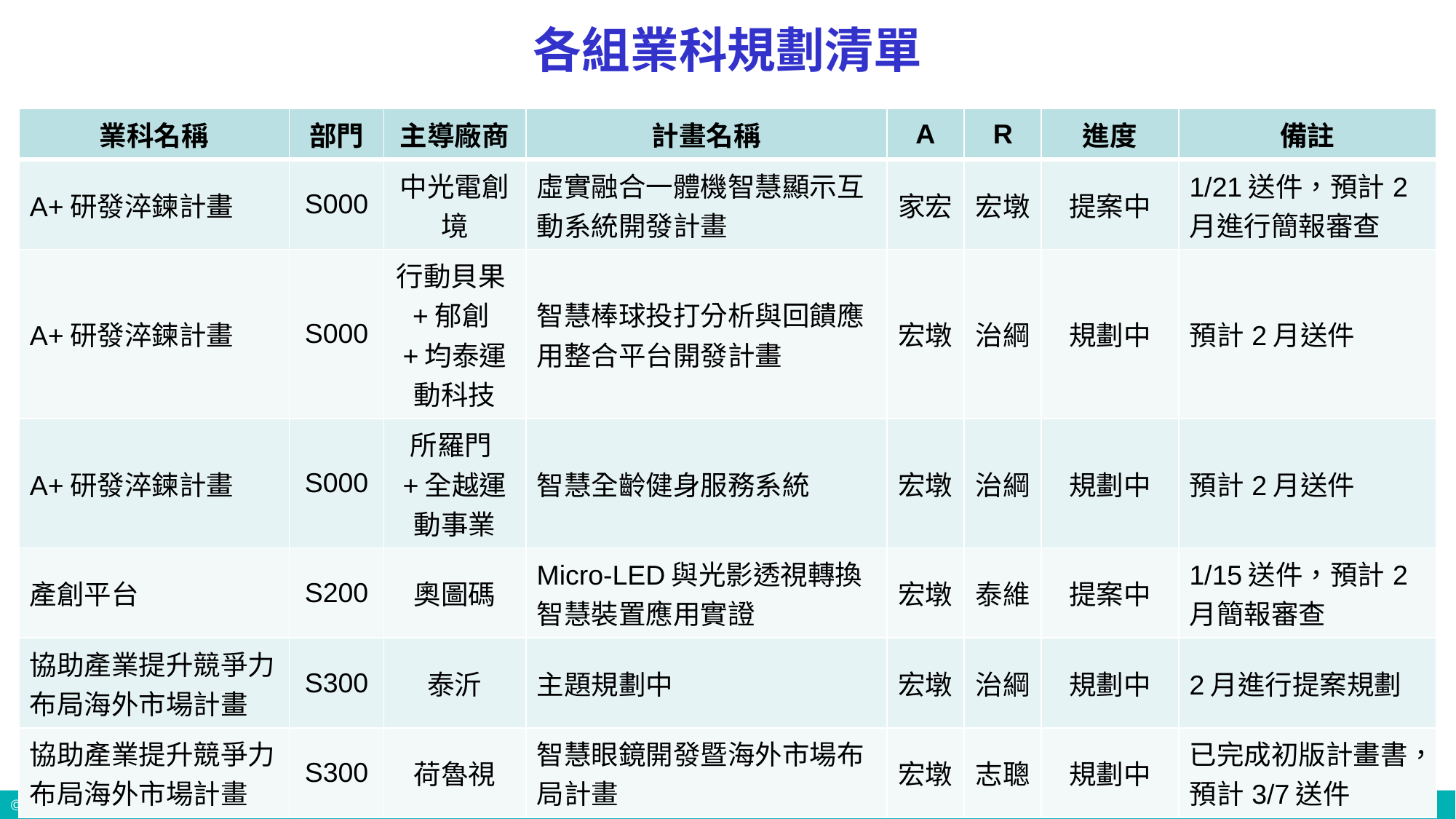

各組業科規劃清單
| 業科名稱 | 部門 | 主導廠商 | 計畫名稱 | A | R | 進度 | 備註 |
| --- | --- | --- | --- | --- | --- | --- | --- |
| A+研發淬鍊計畫 | S000 | 中光電創境 | 虛實融合一體機智慧顯示互動系統開發計畫 | 家宏 | 宏墩 | 提案中 | 1/21送件，預計2月進行簡報審查 |
| A+研發淬鍊計畫 | S000 | 行動貝果+郁創+均泰運動科技 | 智慧棒球投打分析與回饋應用整合平台開發計畫 | 宏墩 | 治綱 | 規劃中 | 預計2月送件 |
| A+研發淬鍊計畫 | S000 | 所羅門+全越運動事業 | 智慧全齡健身服務系統 | 宏墩 | 治綱 | 規劃中 | 預計2月送件 |
| 產創平台 | S200 | 奧圖碼 | Micro-LED與光影透視轉換智慧裝置應用實證 | 宏墩 | 泰維 | 提案中 | 1/15送件，預計2月簡報審查 |
| 協助產業提升競爭力布局海外市場計畫 | S300 | 泰沂 | 主題規劃中 | 宏墩 | 治綱 | 規劃中 | 2月進行提案規劃 |
| 協助產業提升競爭力布局海外市場計畫 | S300 | 荷魯視 | 智慧眼鏡開發暨海外市場布局計畫 | 宏墩 | 志聰 | 規劃中 | 已完成初版計畫書，預計3/7送件 |